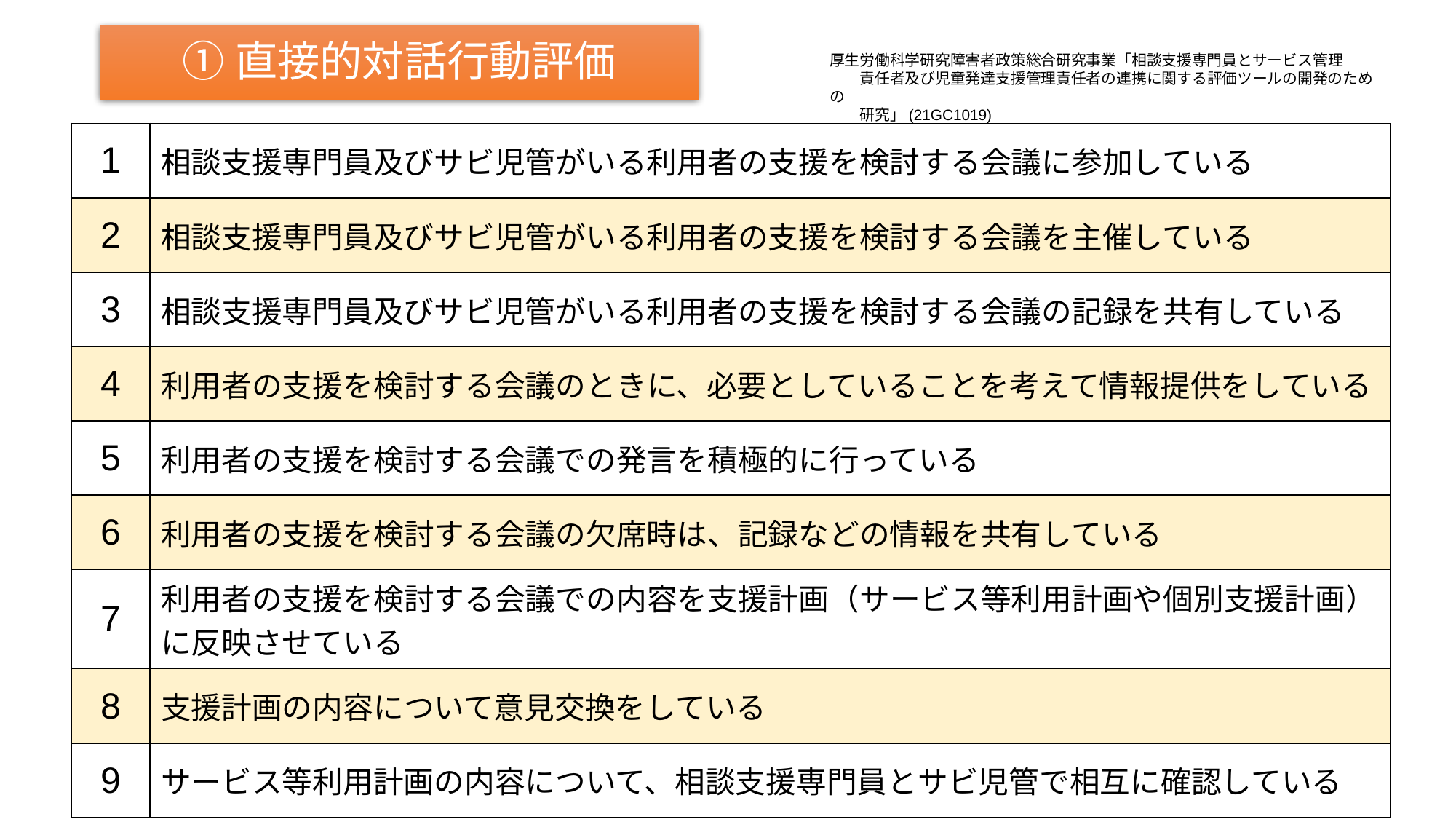

# ①直接的対話行動評価
厚生労働科学研究障害者政策総合研究事業「相談支援専門員とサービス管理
　　責任者及び児童発達支援管理責任者の連携に関する評価ツールの開発のための
　　研究」(21GC1019)
| 1 | 相談支援専門員及びサビ児管がいる利用者の支援を検討する会議に参加している |
| --- | --- |
| 2 | 相談支援専門員及びサビ児管がいる利用者の支援を検討する会議を主催している |
| 3 | 相談支援専門員及びサビ児管がいる利用者の支援を検討する会議の記録を共有している |
| 4 | 利用者の支援を検討する会議のときに、必要としていることを考えて情報提供をしている |
| 5 | 利用者の支援を検討する会議での発言を積極的に行っている |
| 6 | 利用者の支援を検討する会議の欠席時は、記録などの情報を共有している |
| 7 | 利用者の支援を検討する会議での内容を支援計画（サービス等利用計画や個別支援計画）に反映させている |
| 8 | 支援計画の内容について意見交換をしている |
| 9 | サービス等利用計画の内容について、相談支援専門員とサビ児管で相互に確認している |